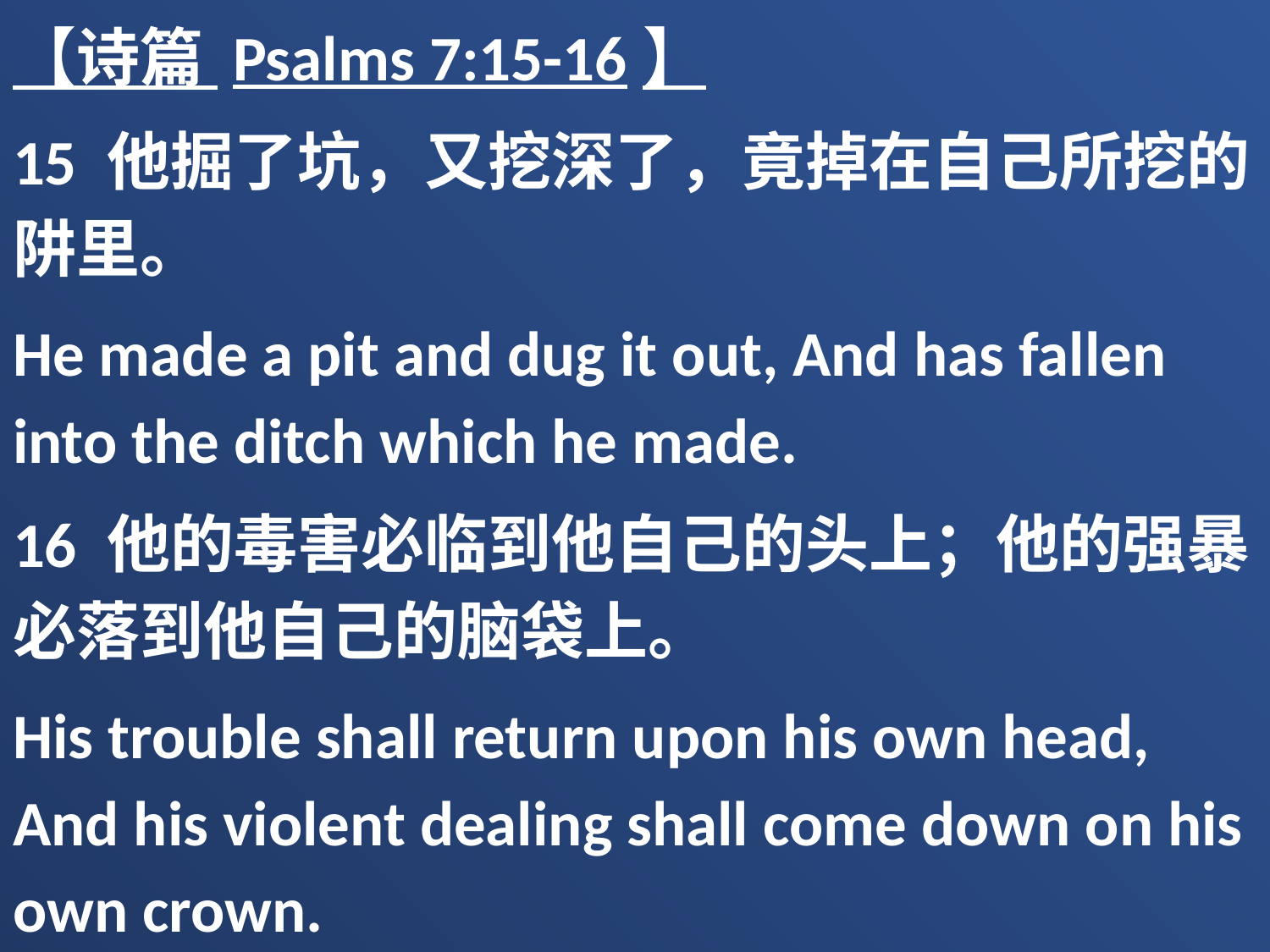

【诗篇 Psalms 7:15-16】
15 他掘了坑，又挖深了，竟掉在自己所挖的阱里。
He made a pit and dug it out, And has fallen into the ditch which he made.
16 他的毒害必临到他自己的头上；他的强暴必落到他自己的脑袋上。
His trouble shall return upon his own head, And his violent dealing shall come down on his own crown.